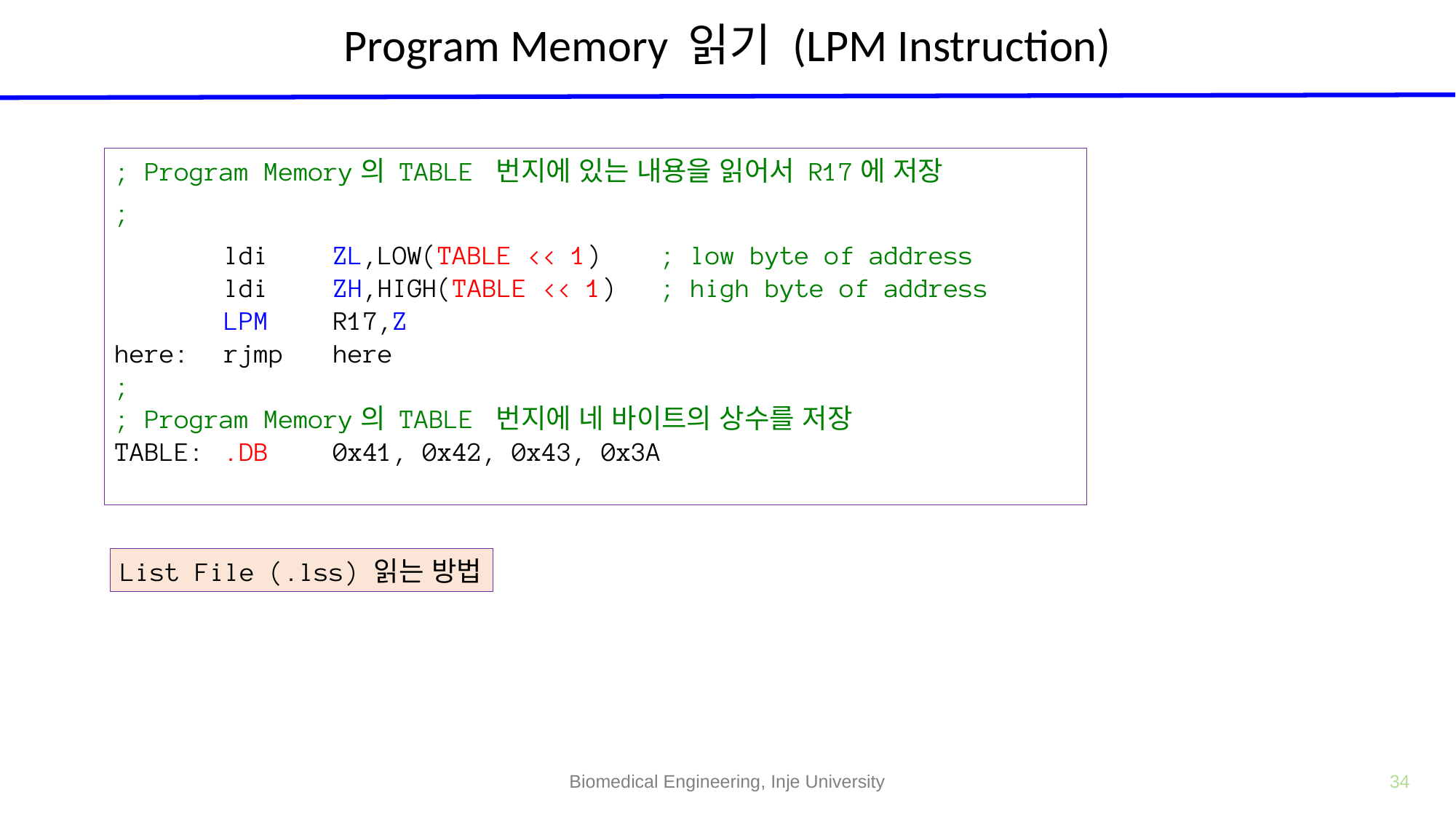

# Program Memory 읽기 (LPM Instruction)
; Program Memory의 TABLE 번지에 있는 내용을 읽어서 R17에 저장
;
	ldi	ZL,LOW(TABLE << 1)	; low byte of address
	ldi	ZH,HIGH(TABLE << 1)	; high byte of address
	LPM	R17,Z
here:	rjmp	here
;
; Program Memory의 TABLE 번지에 네 바이트의 상수를 저장
TABLE:	.DB	0x41, 0x42, 0x43, 0x3A

List File (.lss) 읽는 방법
Biomedical Engineering, Inje University
34